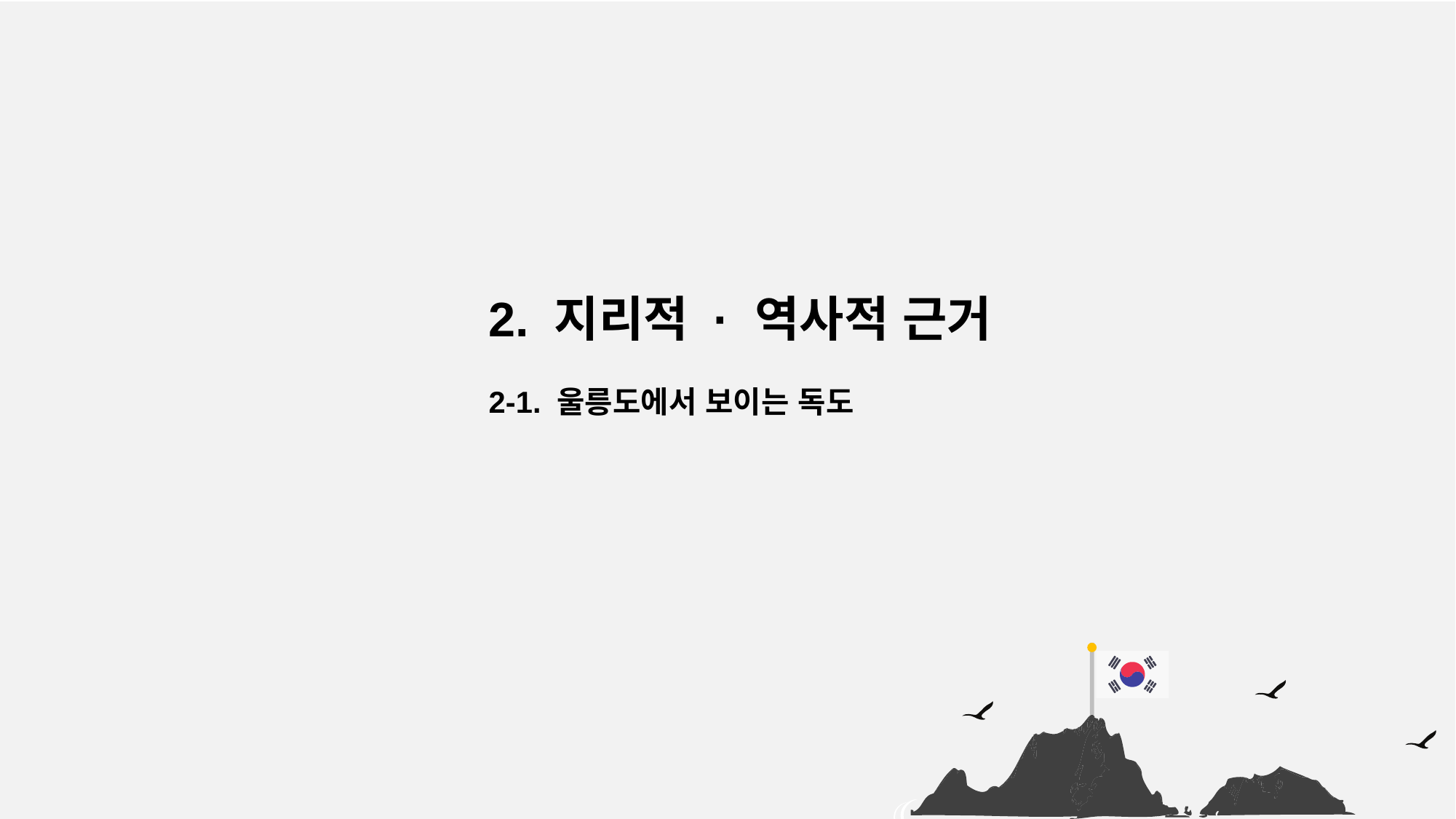

2. 지리적 · 역사적 근거

2-1. 울릉도에서 보이는 독도